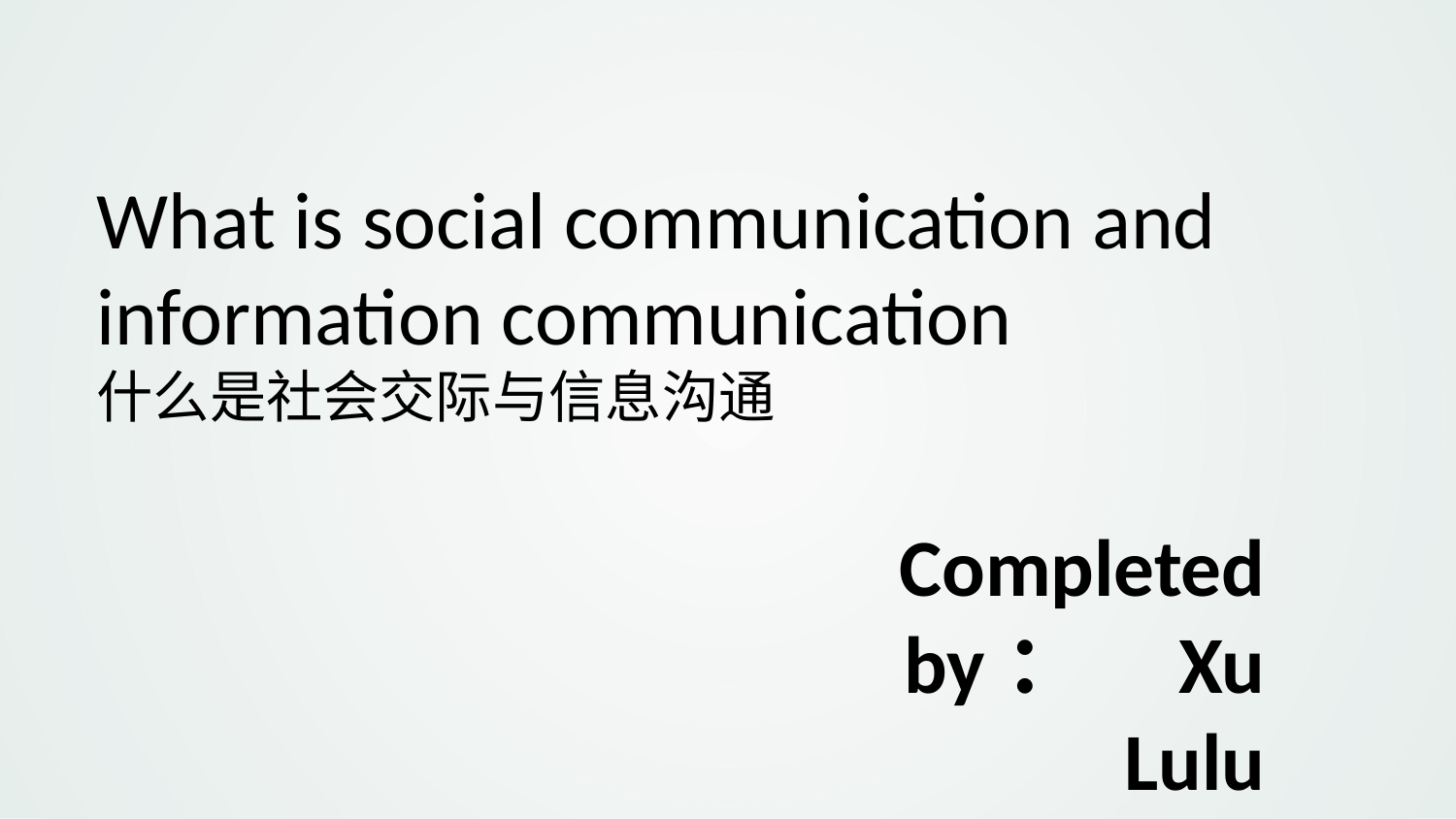

What is social communication and information communication
什么是社会交际与信息沟通

Completed by：    Xu Lulu
   Wei Feng